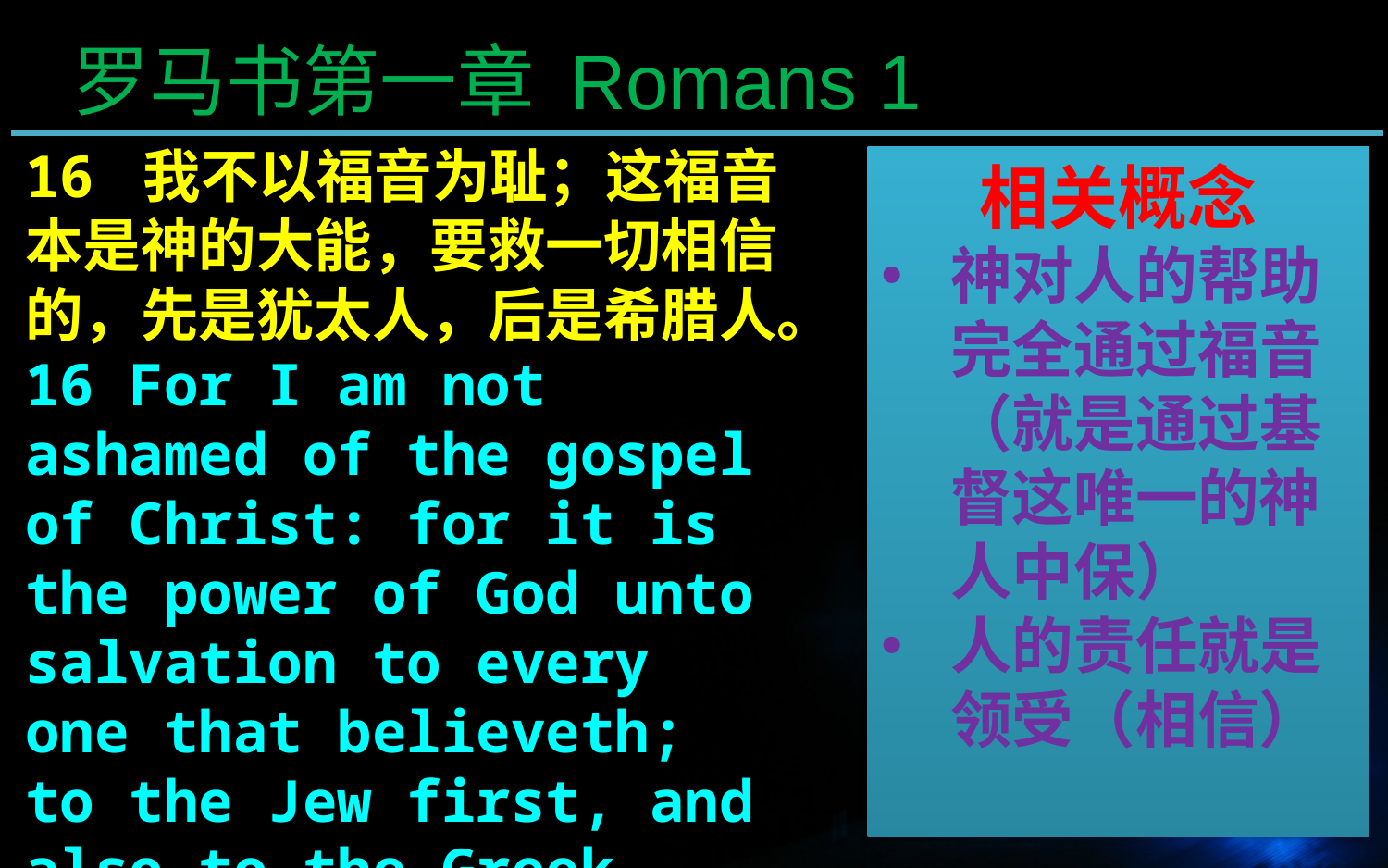

罗马书第一章 Romans 1
16 我不以福音为耻；这福音本是神的大能，要救一切相信的，先是犹太人，后是希腊人。
16 For I am not ashamed of the gospel of Christ: for it is the power of God unto salvation to every one that believeth; to the Jew first, and also to the Greek.
相关概念
神对人的帮助完全通过福音（就是通过基督这唯一的神人中保）
人的责任就是领受（相信）